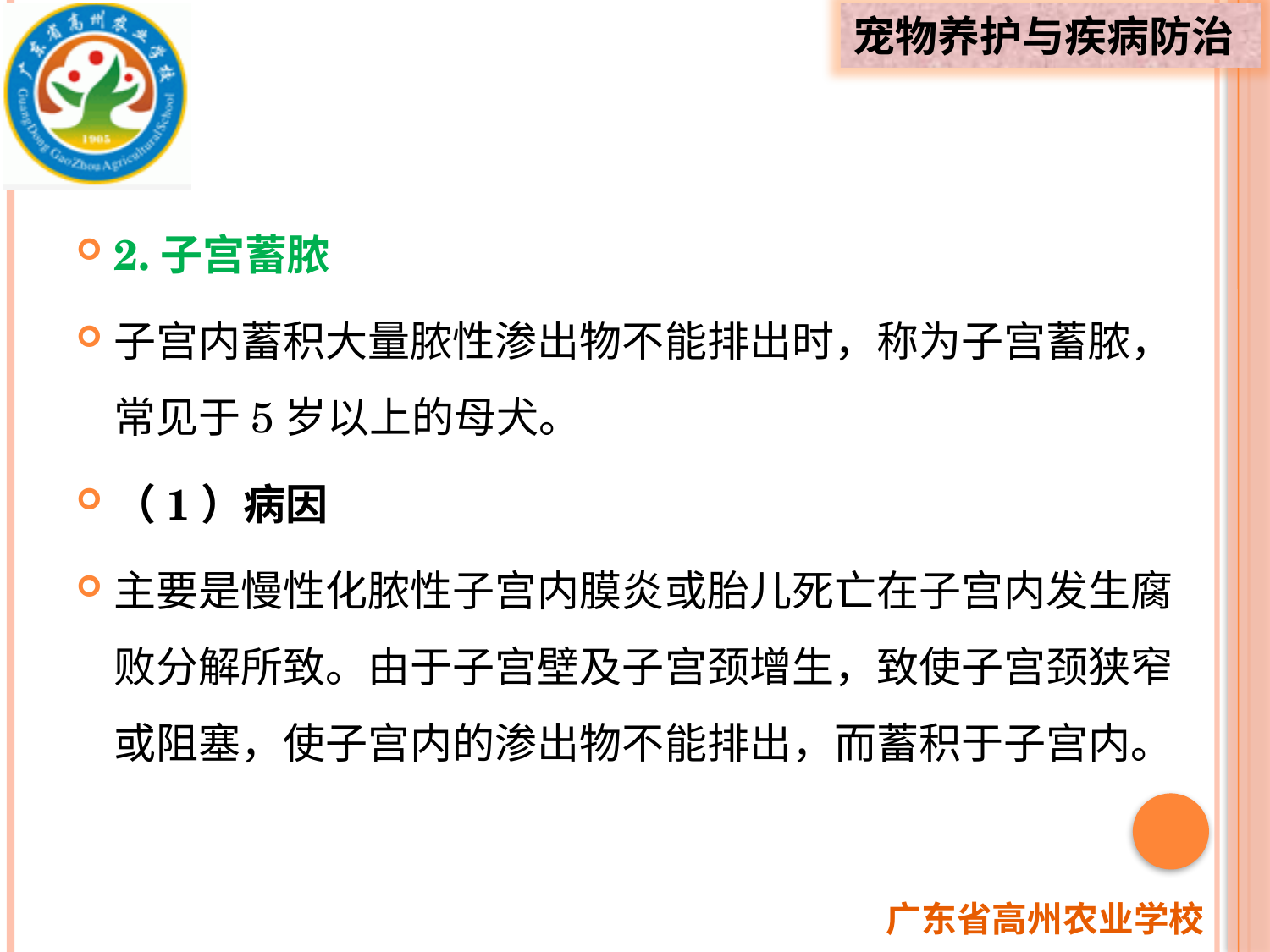

2.子宫蓄脓
子宫内蓄积大量脓性渗出物不能排出时，称为子宫蓄脓，常见于5岁以上的母犬。
（1）病因
主要是慢性化脓性子宫内膜炎或胎儿死亡在子宫内发生腐败分解所致。由于子宫壁及子宫颈增生，致使子宫颈狭窄或阻塞，使子宫内的渗出物不能排出，而蓄积于子宫内。